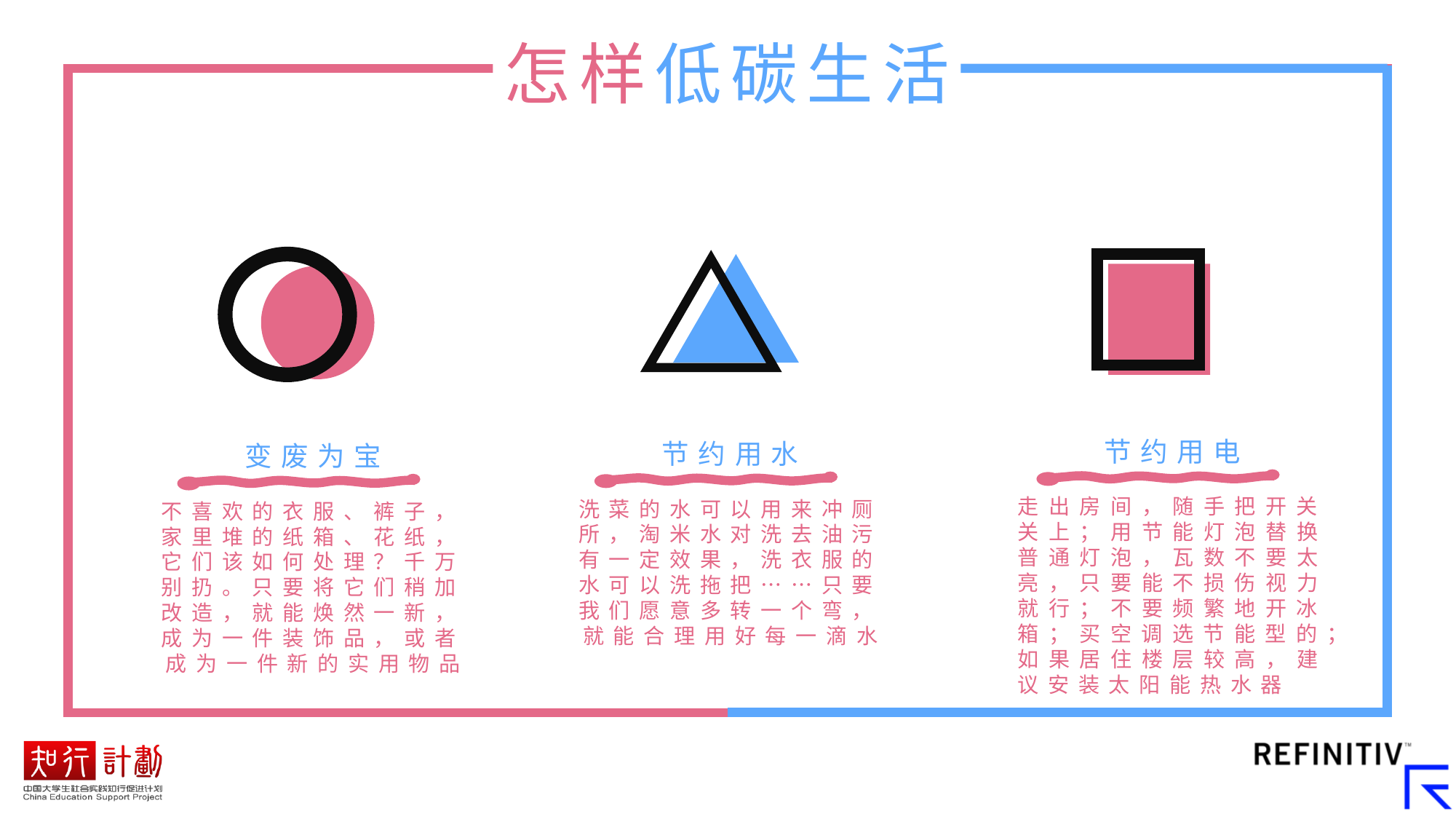

怎样低碳生活

节约用电

走出房间，随手把开关关上；用节能灯泡替换普通灯泡，瓦数不要太亮，只要能不损伤视力就行；不要频繁地开冰箱；买空调选节能型的；如果居住楼层较高，建议安装太阳能热水器

节约用水

洗菜的水可以用来冲厕所，淘米水对洗去油污有一定效果，洗衣服的水可以洗拖把……只要我们愿意多转一个弯，就能合理用好每一滴水

变废为宝

不喜欢的衣服、裤子，家里堆的纸箱、花纸，它们该如何处理？千万别扔。只要将它们稍加改造，就能焕然一新，成为一件装饰品，或者成为一件新的实用物品